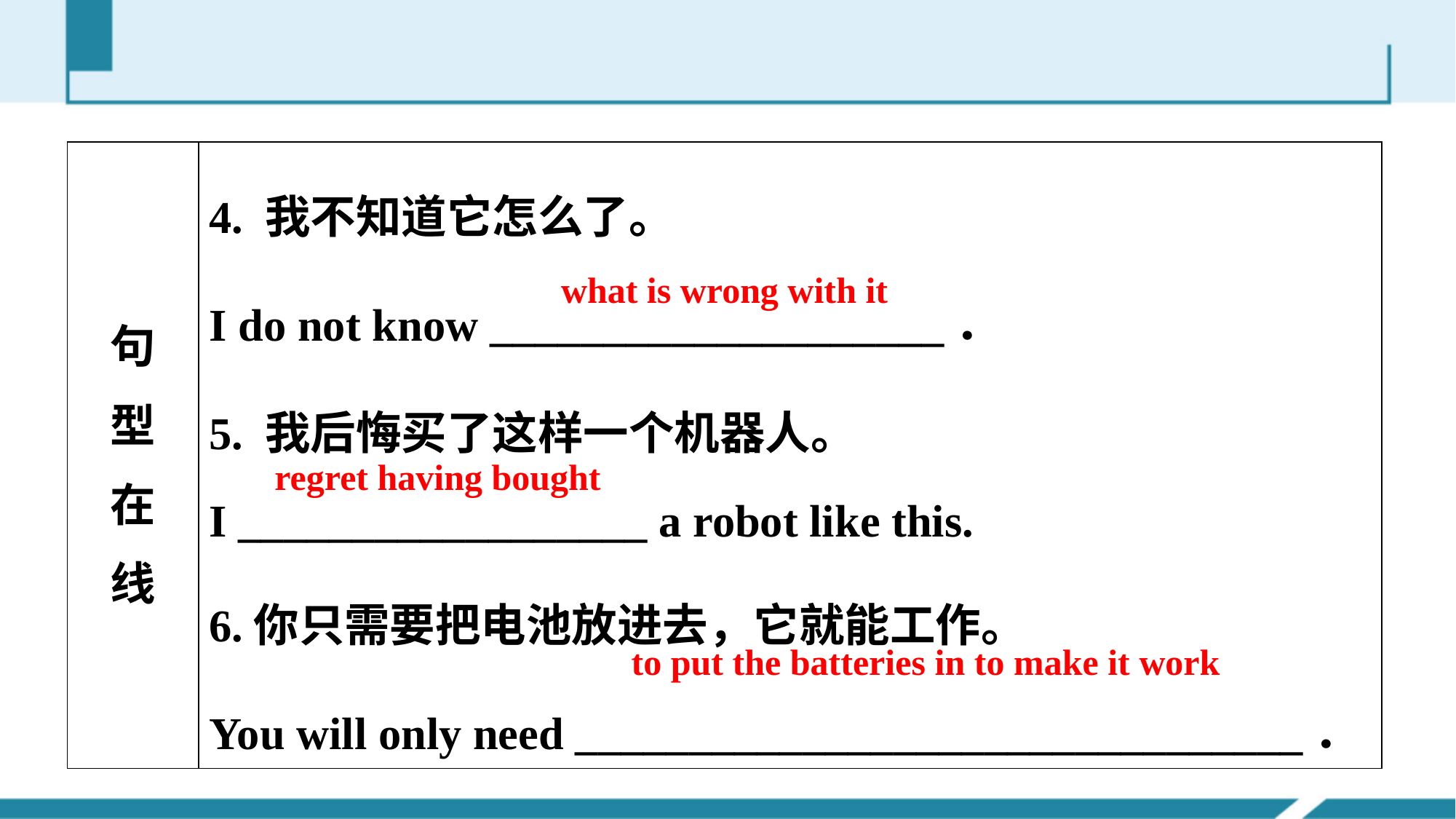

| 句 型 在 线 | 4. 我不知道它怎么了。 I do not know \_\_\_\_\_\_\_\_\_\_\_\_\_\_\_\_\_\_\_\_． 5. 我后悔买了这样一个机器人。 I \_\_\_\_\_\_\_\_\_\_\_\_\_\_\_\_\_\_ a robot like this. 6.你只需要把电池放进去，它就能工作。 You will only need \_\_\_\_\_\_\_\_\_\_\_\_\_\_\_\_\_\_\_\_\_\_\_\_\_\_\_\_\_\_\_\_． |
| --- | --- |
what is wrong with it

regret having bought
to put the batteries in to make it work